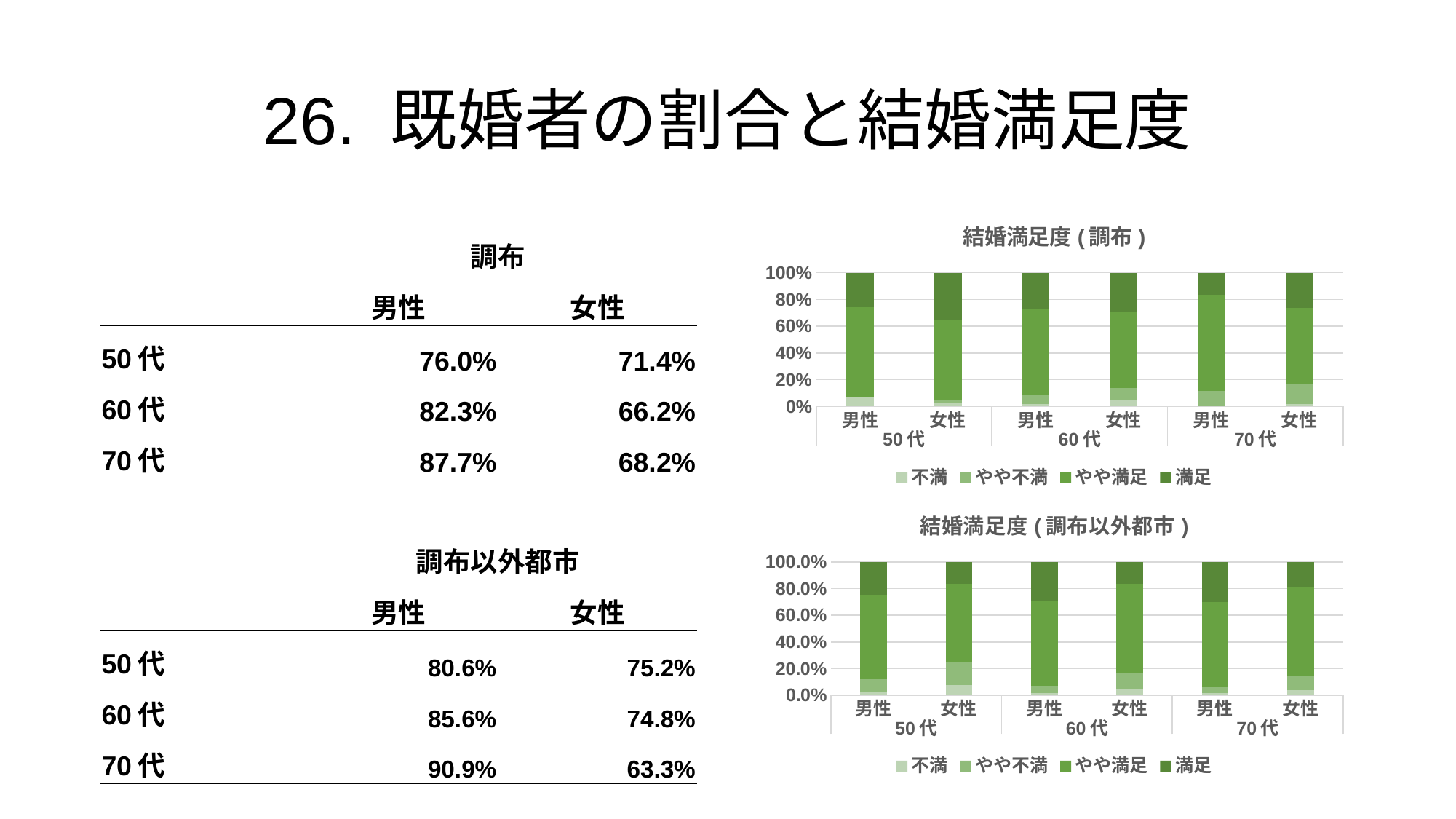

# 26. 既婚者の割合と結婚満足度

### Chart: 結婚満足度(調布)

| Category | 不満 | やや不満 | やや満足 | 満足 |
|---|---|---|---|---|
| 男性 | 0.0740740740740741 | 0.0 | 0.666666666666667 | 0.259259259259259 |
| 女性 | 0.027027027027027 | 0.027027027027027 | 0.594594594594595 | 0.351351351351351 |
| 男性 | 0.0169491525423729 | 0.0677966101694915 | 0.644067796610169 | 0.271186440677966 |
| 女性 | 0.0526315789473684 | 0.087719298245614 | 0.56140350877193 | 0.298245614035088 |
| 男性 | 0.0 | 0.119047619047619 | 0.714285714285714 | 0.166666666666667 |
| 女性 | 0.0188679245283019 | 0.150943396226415 | 0.566037735849057 | 0.264150943396226 |
|  | 調布 |  |
| --- | --- | --- |
|  | 男性 | 女性 |
| 50代 | 76.0% | 71.4% |
| 60代 | 82.3% | 66.2% |
| 70代 | 87.7% | 68.2% |
|  |  |  |
|  | 調布以外都市 |  |
|  | 男性 | 女性 |
| 50代 | 80.6% | 75.2% |
| 60代 | 85.6% | 74.8% |
| 70代 | 90.9% | 63.3% |

### Chart: 結婚満足度(調布以外都市)

| Category | 不満 | やや不満 | やや満足 | 満足 |
|---|---|---|---|---|
| 男性 | 0.0203488372093023 | 0.101744186046512 | 0.630813953488372 | 0.247093023255814 |
| 女性 | 0.0759162303664921 | 0.167539267015707 | 0.591623036649215 | 0.164921465968586 |
| 男性 | 0.0194174757281553 | 0.0520741394527802 | 0.638128861429832 | 0.290379523389232 |
| 女性 | 0.0440881763527054 | 0.12124248496994 | 0.672344689378757 | 0.162324649298597 |
| 男性 | 0.0161904761904762 | 0.0457142857142857 | 0.639047619047619 | 0.299047619047619 |
| 女性 | 0.0369047619047619 | 0.113095238095238 | 0.661904761904762 | 0.188095238095238 |